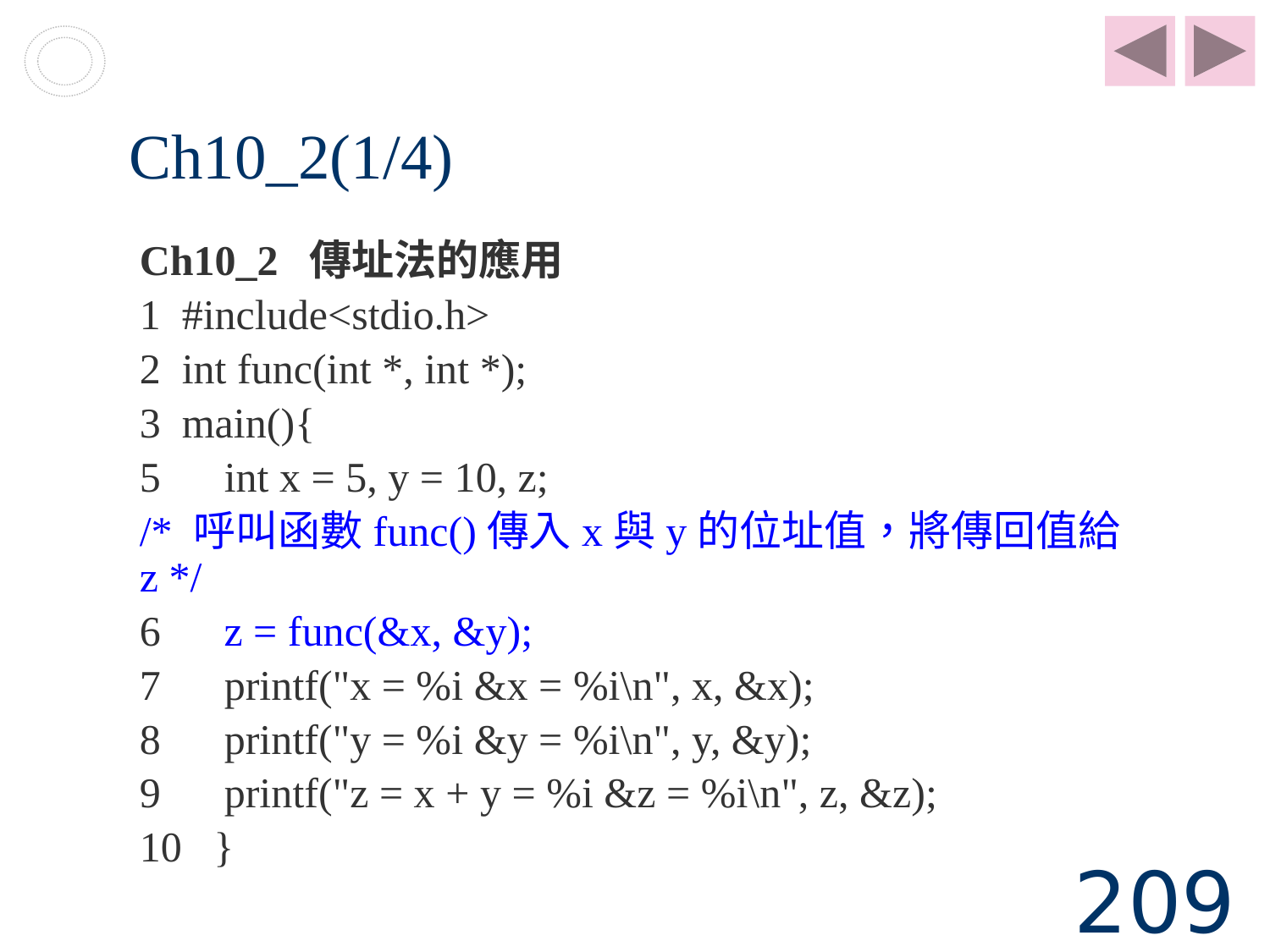

# Ch10_2(1/4)
Ch10_2  傳址法的應用
1  #include<stdio.h>
2  int func(int *, int *);
3  main(){
5      int x = 5, y = 10, z;
/* 呼叫函數func()傳入x與y的位址值，將傳回值給z */
6      z = func(&x, &y);
7      printf("x = %i &x = %i\n", x, &x);
8      printf("y = %i &y = %i\n", y, &y);
9      printf("z = x + y = %i &z = %i\n", z, &z);
10   }
209